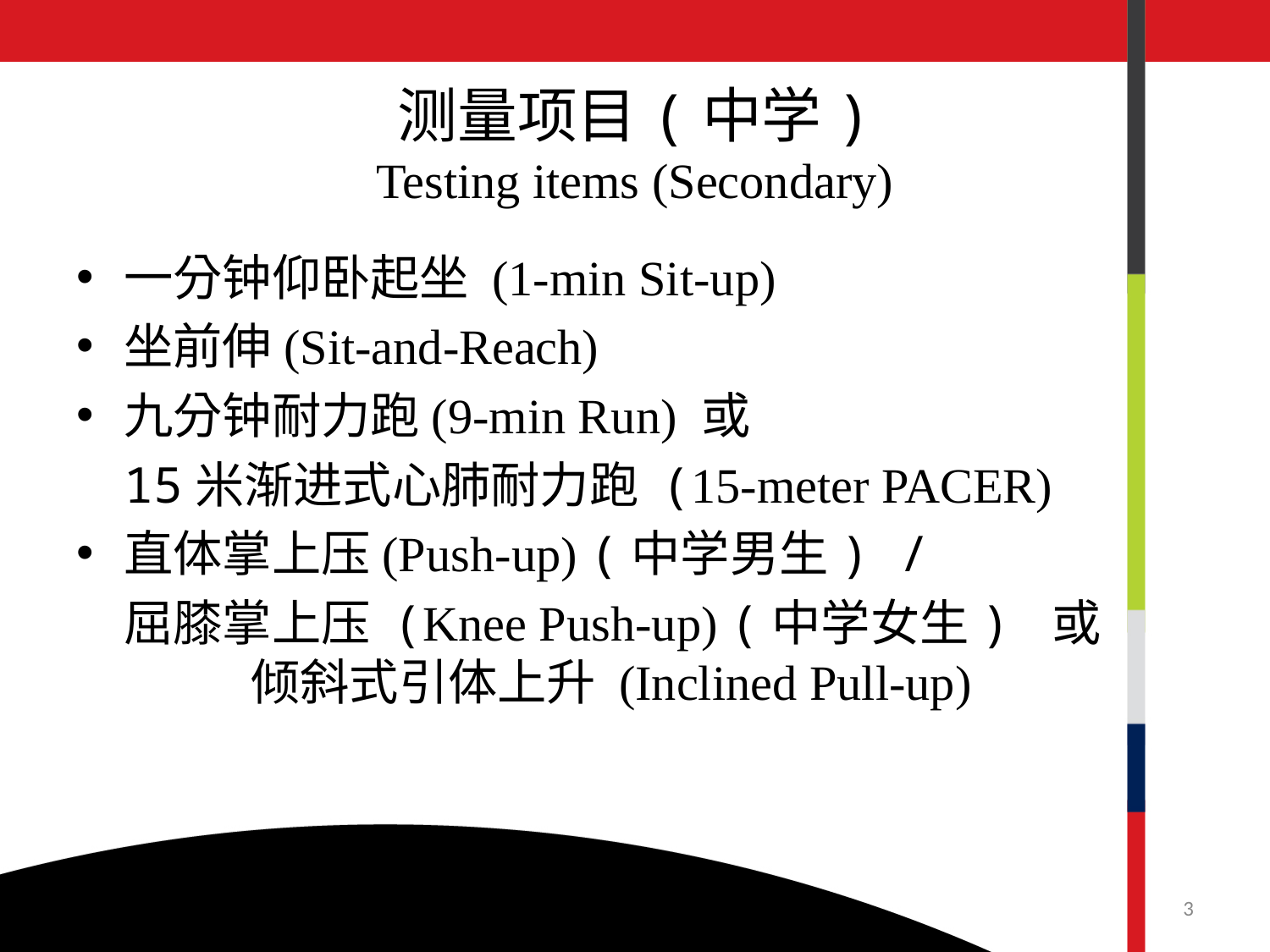

# 测量项目(中学) Testing items (Secondary)
一分钟仰卧起坐 (1-min Sit-up)
坐前伸(Sit-and-Reach)
九分钟耐力跑(9-min Run) 或
	15米渐进式心肺耐力跑 (15-meter PACER)
直体掌上压(Push-up) (中学男生) /
	屈膝掌上压 (Knee Push-up) (中学女生) 或 	倾斜式引体上升 (Inclined Pull-up)

3